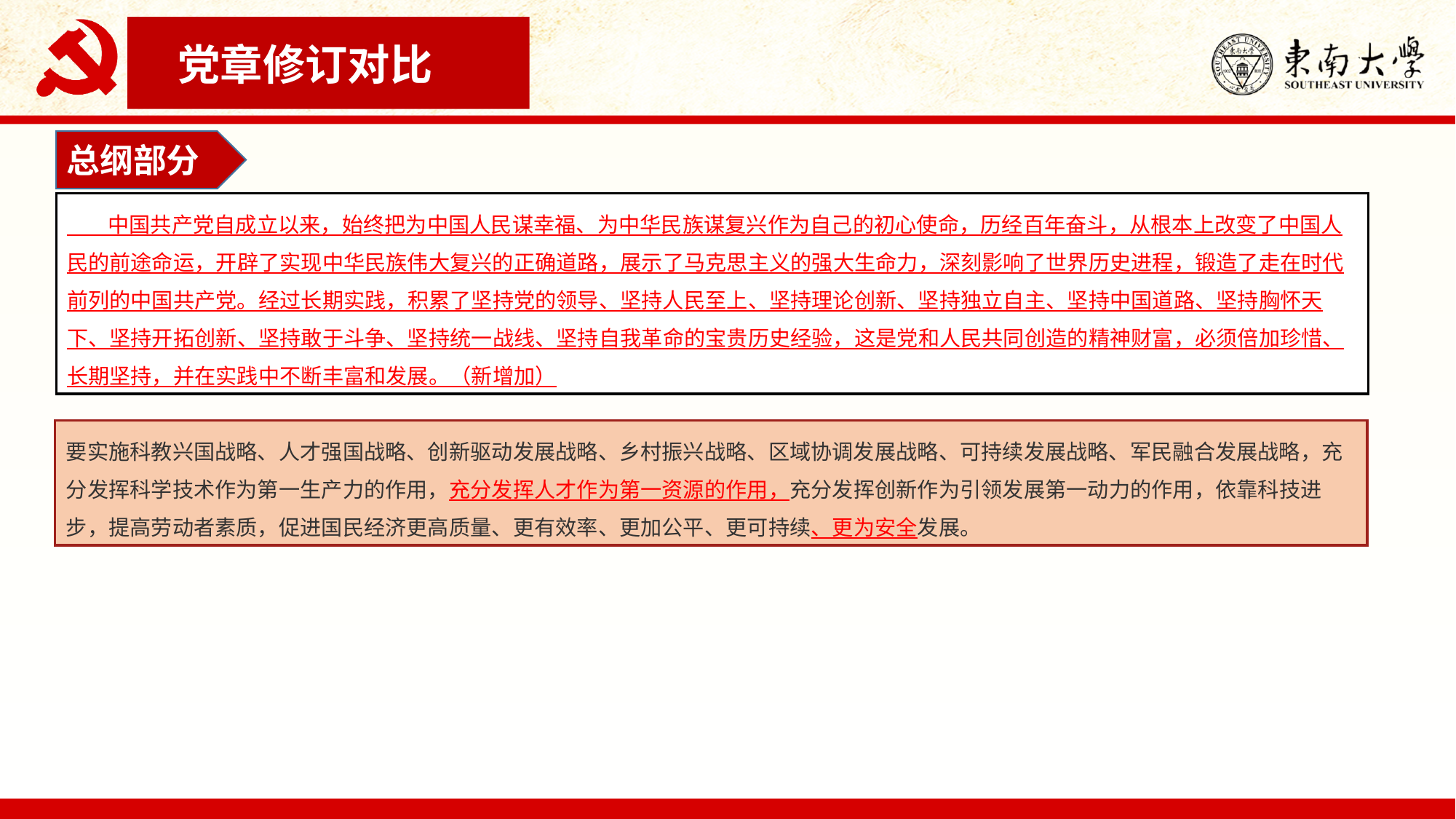

党章修订对比
党章修订对比
总纲部分
　　中国共产党自成立以来，始终把为中国人民谋幸福、为中华民族谋复兴作为自己的初心使命，历经百年奋斗，从根本上改变了中国人民的前途命运，开辟了实现中华民族伟大复兴的正确道路，展示了马克思主义的强大生命力，深刻影响了世界历史进程，锻造了走在时代前列的中国共产党。经过长期实践，积累了坚持党的领导、坚持人民至上、坚持理论创新、坚持独立自主、坚持中国道路、坚持胸怀天下、坚持开拓创新、坚持敢于斗争、坚持统一战线、坚持自我革命的宝贵历史经验，这是党和人民共同创造的精神财富，必须倍加珍惜、长期坚持，并在实践中不断丰富和发展。（新增加）
要实施科教兴国战略、人才强国战略、创新驱动发展战略、乡村振兴战略、区域协调发展战略、可持续发展战略、军民融合发展战略，充分发挥科学技术作为第一生产力的作用，充分发挥人才作为第一资源的作用，充分发挥创新作为引领发展第一动力的作用，依靠科技进步，提高劳动者素质，促进国民经济更高质量、更有效率、更加公平、更可持续、更为安全发展。